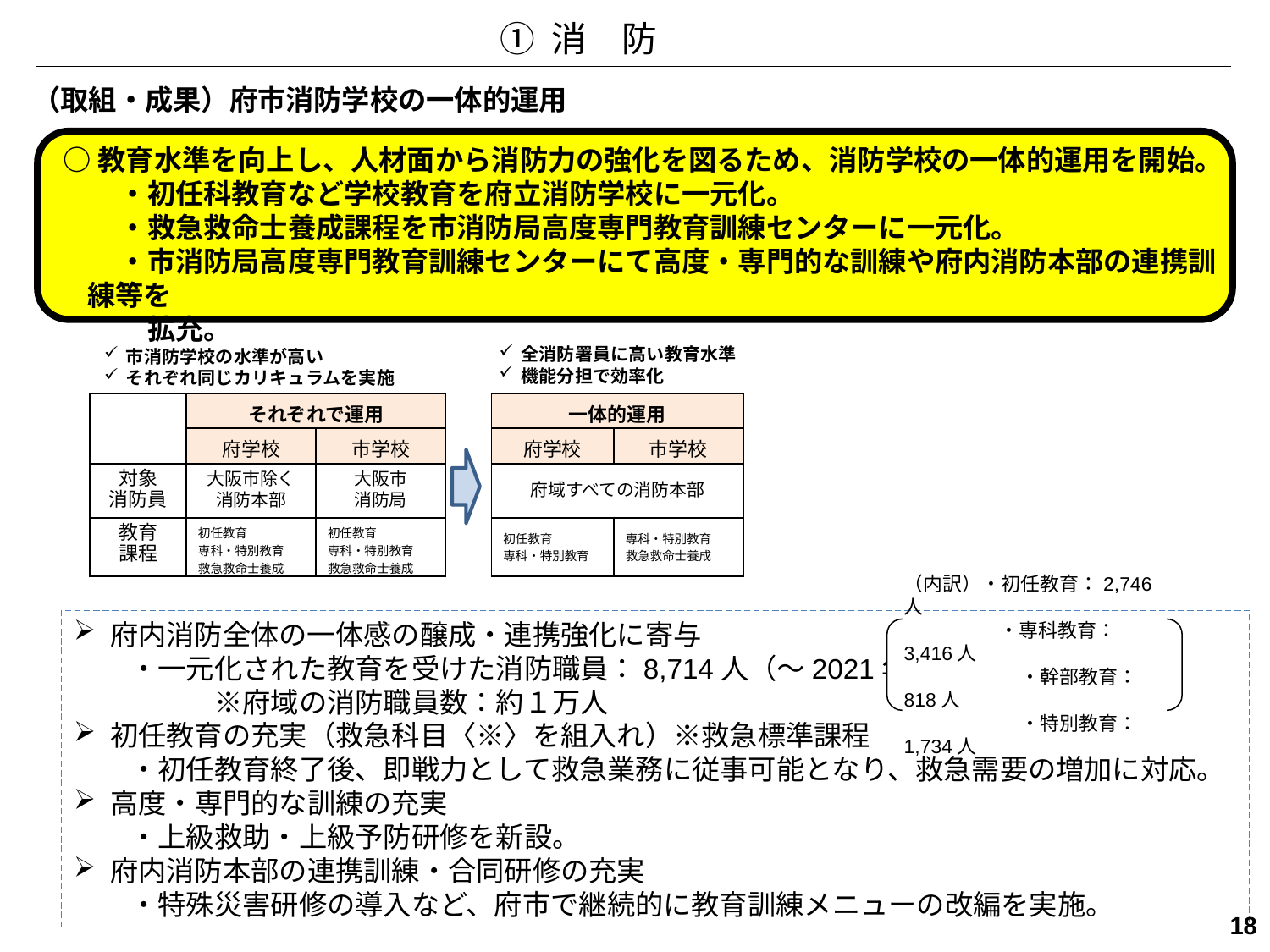

① 消　防
（取組・成果）府市消防学校の一体的運用

○教育水準を向上し、人材面から消防力の強化を図るため、消防学校の一体的運用を開始。
　　・初任科教育など学校教育を府立消防学校に一元化。
　　・救急救命士養成課程を市消防局高度専門教育訓練センターに一元化。
　　・市消防局高度専門教育訓練センターにて高度・専門的な訓練や府内消防本部の連携訓練等を
　　　拡充。
全消防署員に高い教育水準
機能分担で効率化
市消防学校の水準が高い
それぞれ同じカリキュラムを実施
|  | それぞれで運用 |  |  | 一体的運用 |  |
| --- | --- | --- | --- | --- | --- |
|  | 府学校 | 市学校 |  | 府学校 | 市学校 |
| 対象 消防員 | 大阪市除く 消防本部 | 大阪市 消防局 |  | 府域すべての消防本部 |  |
| 教育 課程 | 初任教育 専科・特別教育 救急救命士養成 | 初任教育 専科・特別教育 救急救命士養成 |  | 初任教育 専科・特別教育 | 専科・特別教育 救急救命士養成 |

府内消防全体の一体感の醸成・連携強化に寄与
　　・一元化された教育を受けた消防職員：8,714人（～2021年度）
　　　　　※府域の消防職員数：約１万人
初任教育の充実（救急科目〈※〉を組入れ）※救急標準課程
　　・初任教育終了後、即戦力として救急業務に従事可能となり、救急需要の増加に対応。
高度・専門的な訓練の充実
　　・上級救助・上級予防研修を新設。
府内消防本部の連携訓練・合同研修の充実
　　・特殊災害研修の導入など、府市で継続的に教育訓練メニューの改編を実施。
（内訳）・初任教育：2,746人
　　　　    ・専科教育：3,416人
　　　　　　・幹部教育：818人
　　　　　　・特別教育：1,734人
18